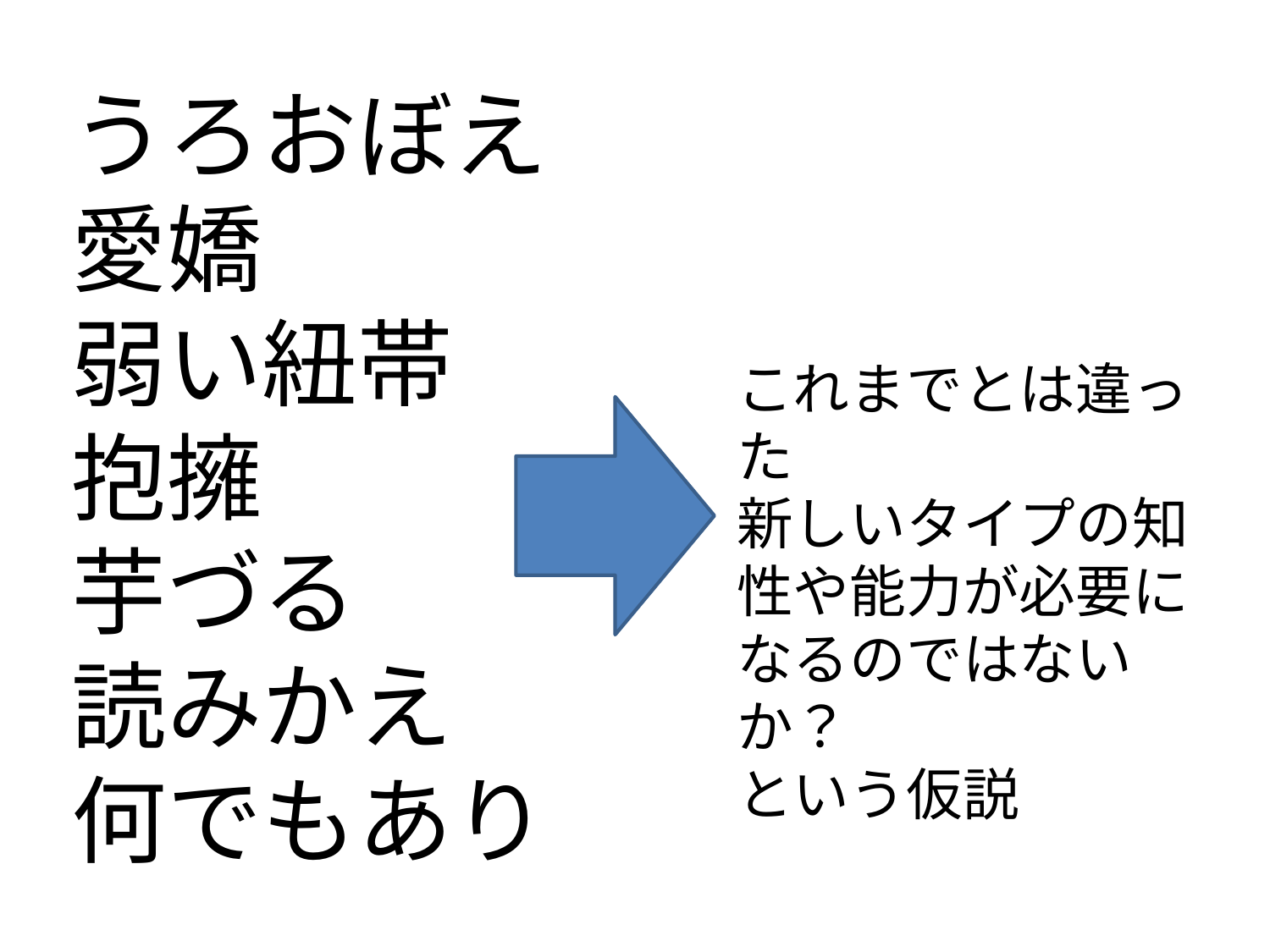

うろおぼえ
愛嬌
弱い紐帯
抱擁
芋づる
読みかえ
何でもあり
これまでとは違った
新しいタイプの知性や能力が必要になるのではないか？
という仮説